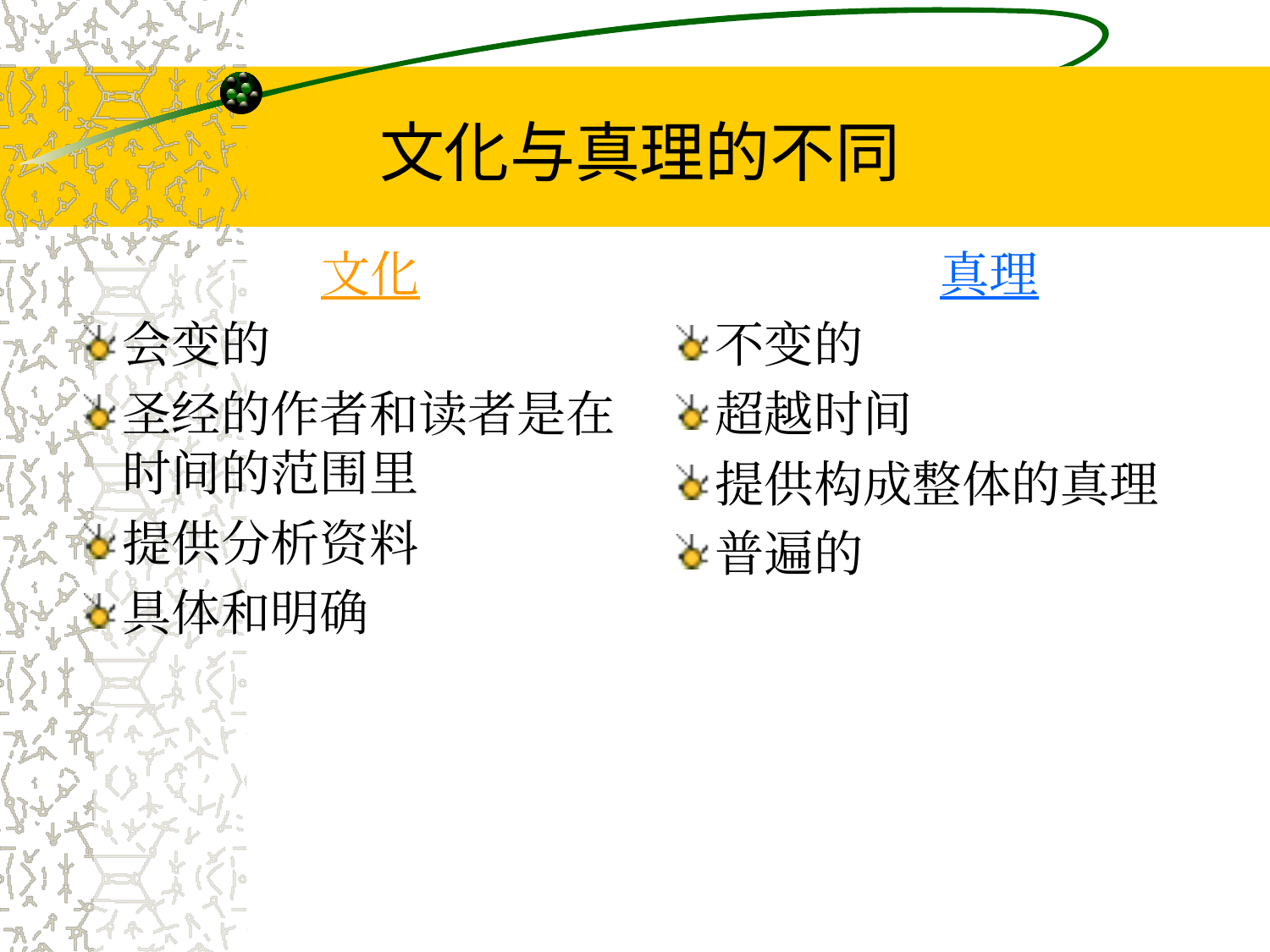

文化与真理的不同
真理
不变的
超越时间
提供构成整体的真理
普遍的
文化
会变的
圣经的作者和读者是在时间的范围里
提供分析资料
具体和明确